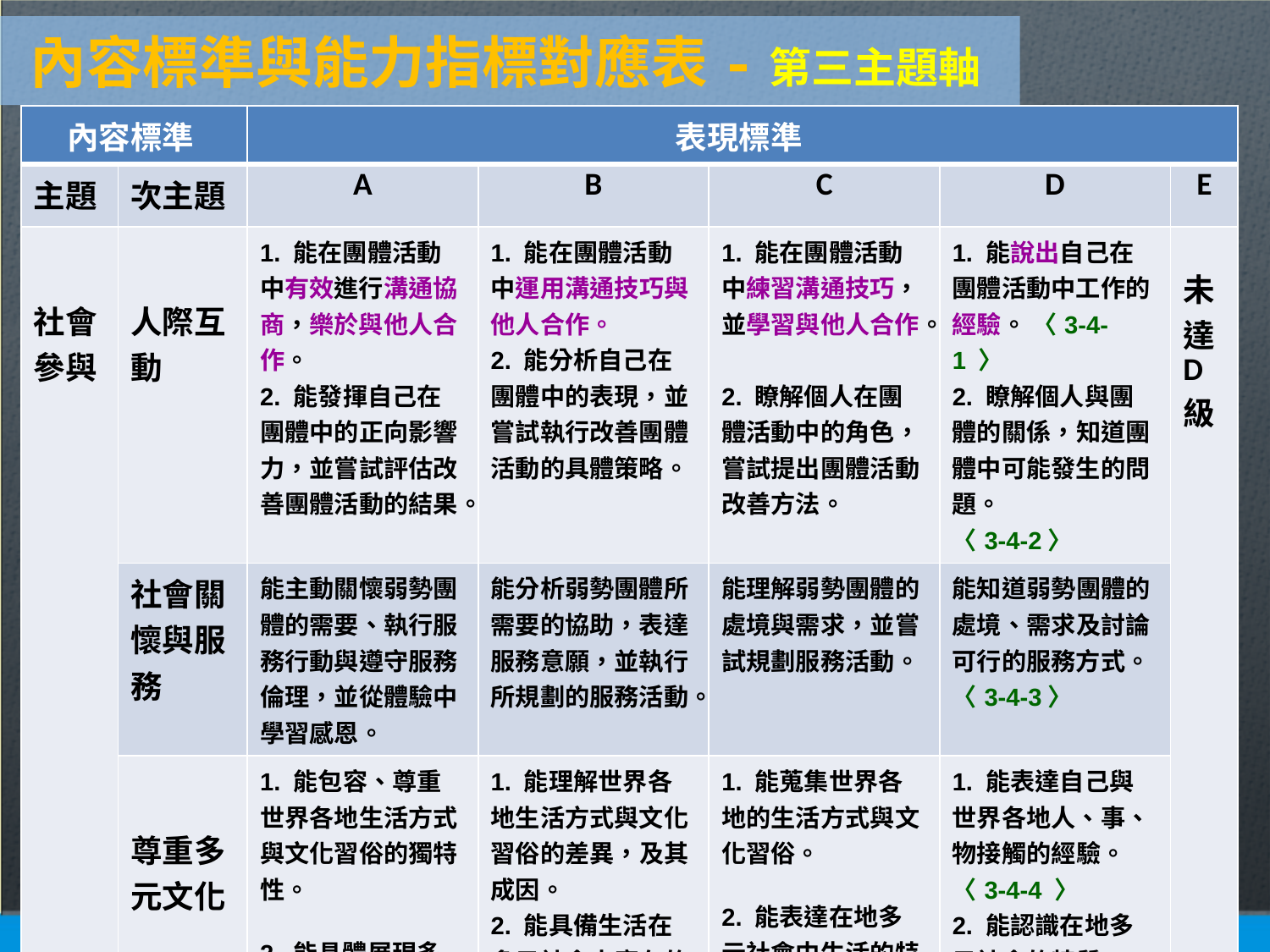

內容標準與能力指標對應表-第三主題軸

| 內容標準 |  | 表現標準 |  |  |  |  |
| --- | --- | --- | --- | --- | --- | --- |
| 主題 | 次主題 | A | B | C | D | E |
| 社會參與 | 人際互動 | 1. 能在團體活動中有效進行溝通協商，樂於與他人合作。 2. 能發揮自己在團體中的正向影響力，並嘗試評估改善團體活動的結果。 | 1. 能在團體活動中運用溝通技巧與他人合作。 2. 能分析自己在團體中的表現，並嘗試執行改善團體活動的具體策略。 | 1. 能在團體活動中練習溝通技巧，並學習與他人合作。 2. 瞭解個人在團體活動中的角色，嘗試提出團體活動改善方法。 | 1. 能說出自己在團體活動中工作的經驗。 〈3-4-1 〉 2. 瞭解個人與團體的關係，知道團體中可能發生的問題。 〈3-4-2〉 | 未達 D級 |
|  | 社會關懷與服務 | 能主動關懷弱勢團體的需要、執行服務行動與遵守服務倫理，並從體驗中學習感恩。 | 能分析弱勢團體所需要的協助，表達服務意願，並執行所規劃的服務活動。 | 能理解弱勢團體的處境與需求，並嘗試規劃服務活動。 | 能知道弱勢團體的處境、需求及討論可行的服務方式。 〈3-4-3〉 |  |
|  | 尊重多元文化 | 1. 能包容、尊重世界各地生活方式與文化習俗的獨特性。 2. 能具體展現多元社會中應有的態度與生活能力，並關懷社會議題。 | 1. 能理解世界各地生活方式與文化習俗的差異，及其成因。 2. 能具備生活在多元社會中應有的態度與能力。 | 1. 能蒐集世界各地的生活方式與文化習俗。 2. 能表達在地多元社會中生活的特色。 | 1. 能表達自己與世界各地人、事、物接觸的經驗。 〈3-4-4 〉 2. 能認識在地多元社會的特質。 〈3-4-5〉 |  |